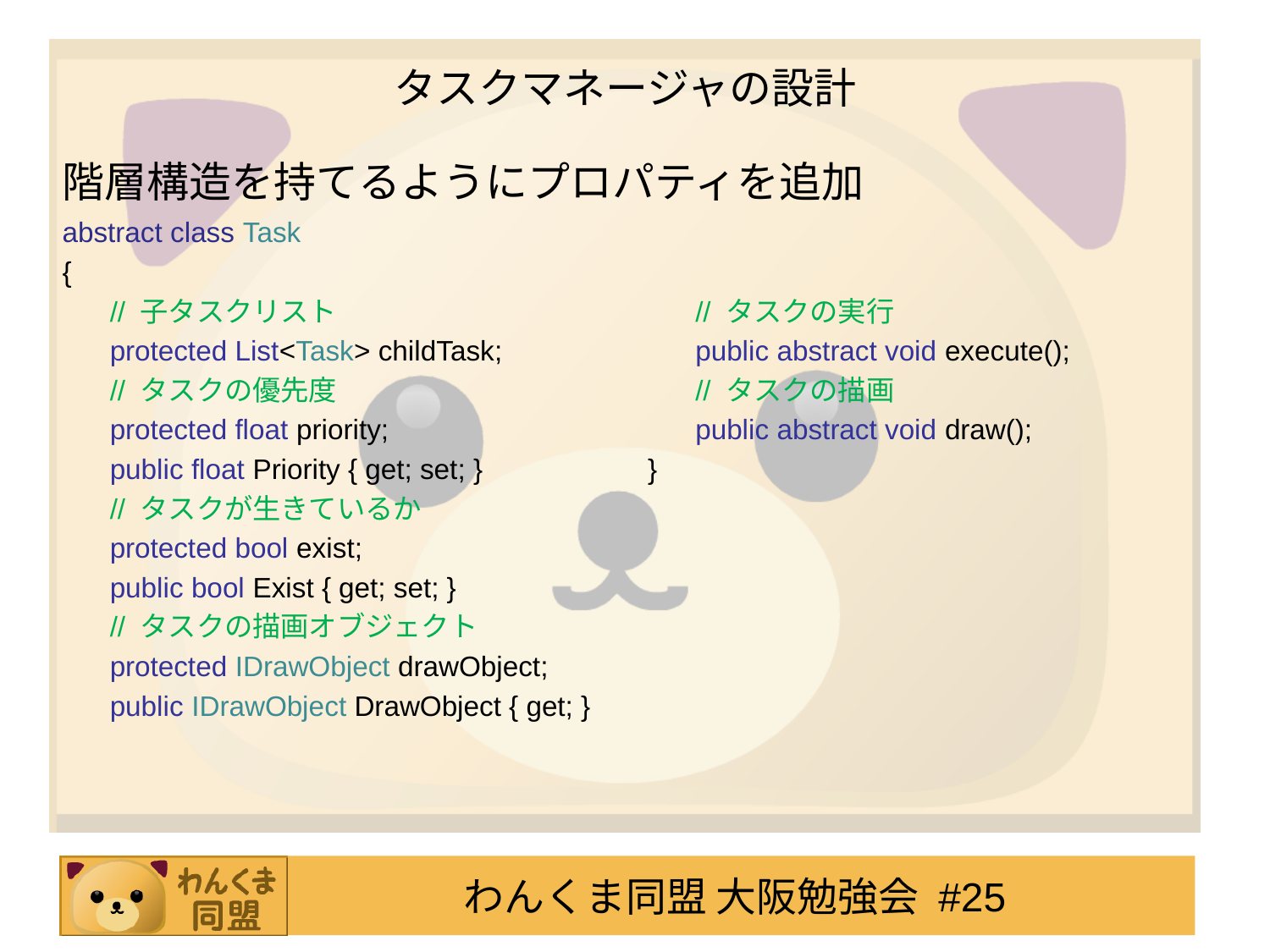

# タスクマネージャの設計
階層構造を持てるようにプロパティを追加
abstract class Task
{
	// 子タスクリスト
	protected List<Task> childTask;
	// タスクの優先度
	protected float priority;
	public float Priority { get; set; }
	// タスクが生きているか
	protected bool exist;
	public bool Exist { get; set; }
	// タスクの描画オブジェクト
	protected IDrawObject drawObject;
	public IDrawObject DrawObject { get; }

	// タスクの実行
	public abstract void execute();
	// タスクの描画
	public abstract void draw();
}